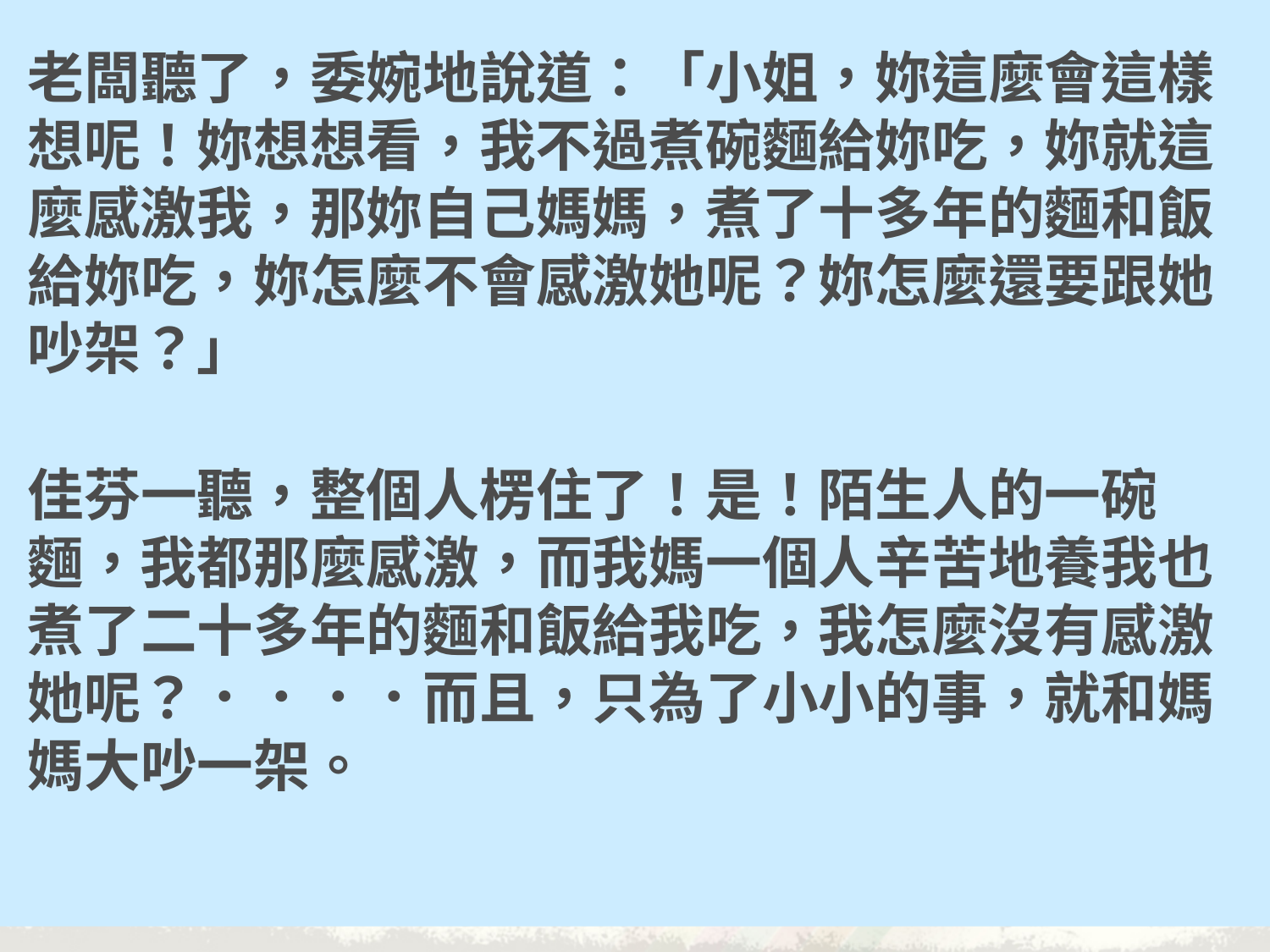

老闆聽了，委婉地說道：「小姐，妳這麼會這樣想呢！妳想想看，我不過煮碗麵給妳吃，妳就這麼感激我，那妳自己媽媽，煮了十多年的麵和飯給妳吃，妳怎麼不會感激她呢？妳怎麼還要跟她吵架？」
佳芬一聽，整個人楞住了！是！陌生人的一碗麵，我都那麼感激，而我媽一個人辛苦地養我也煮了二十多年的麵和飯給我吃，我怎麼沒有感激她呢？．．．．而且，只為了小小的事，就和媽媽大吵一架。